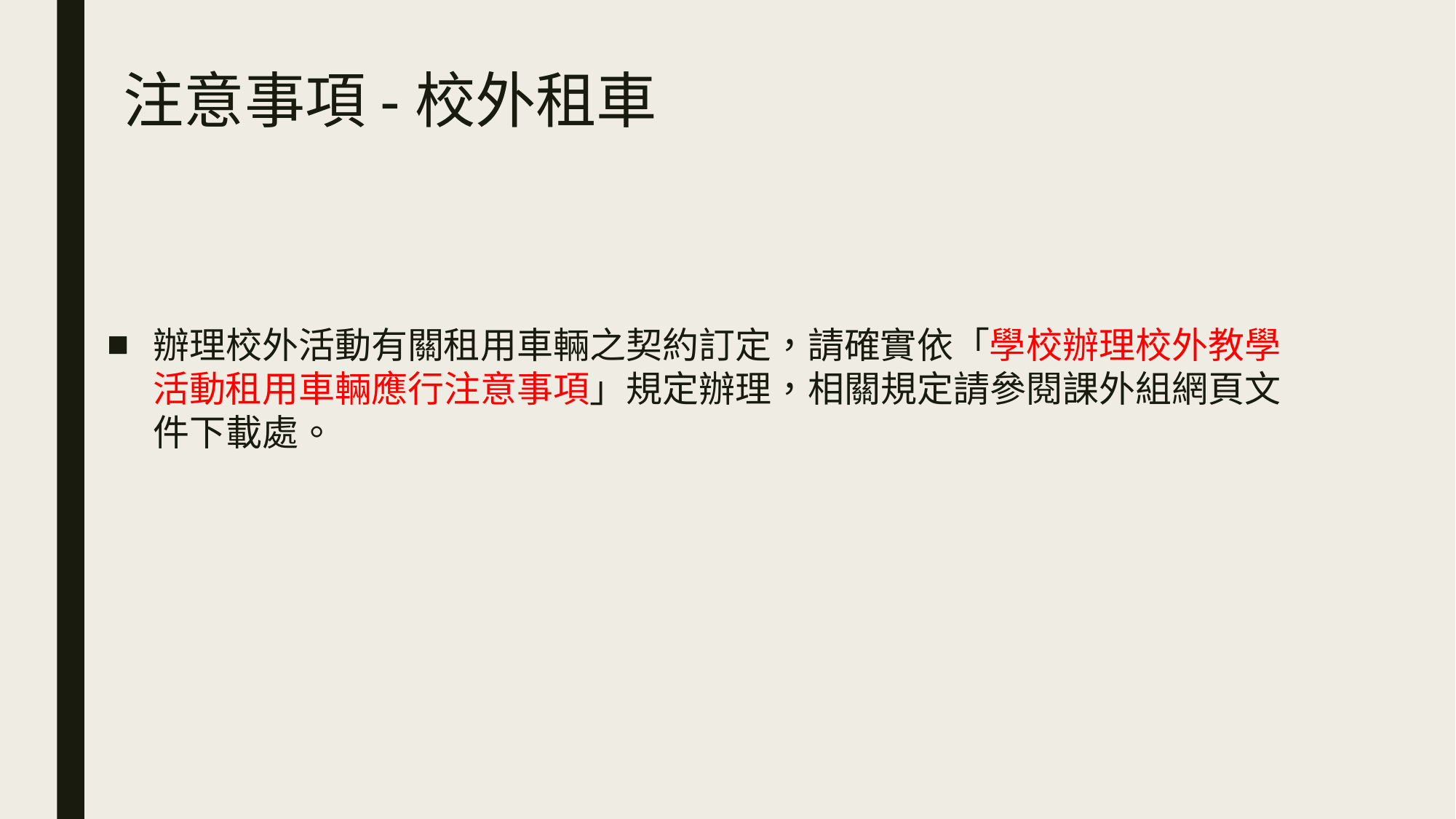

# 注意事項-校外租車
辦理校外活動有關租用車輛之契約訂定，請確實依「學校辦理校外教學活動租用車輛應行注意事項」規定辦理，相關規定請參閱課外組網頁文件下載處。